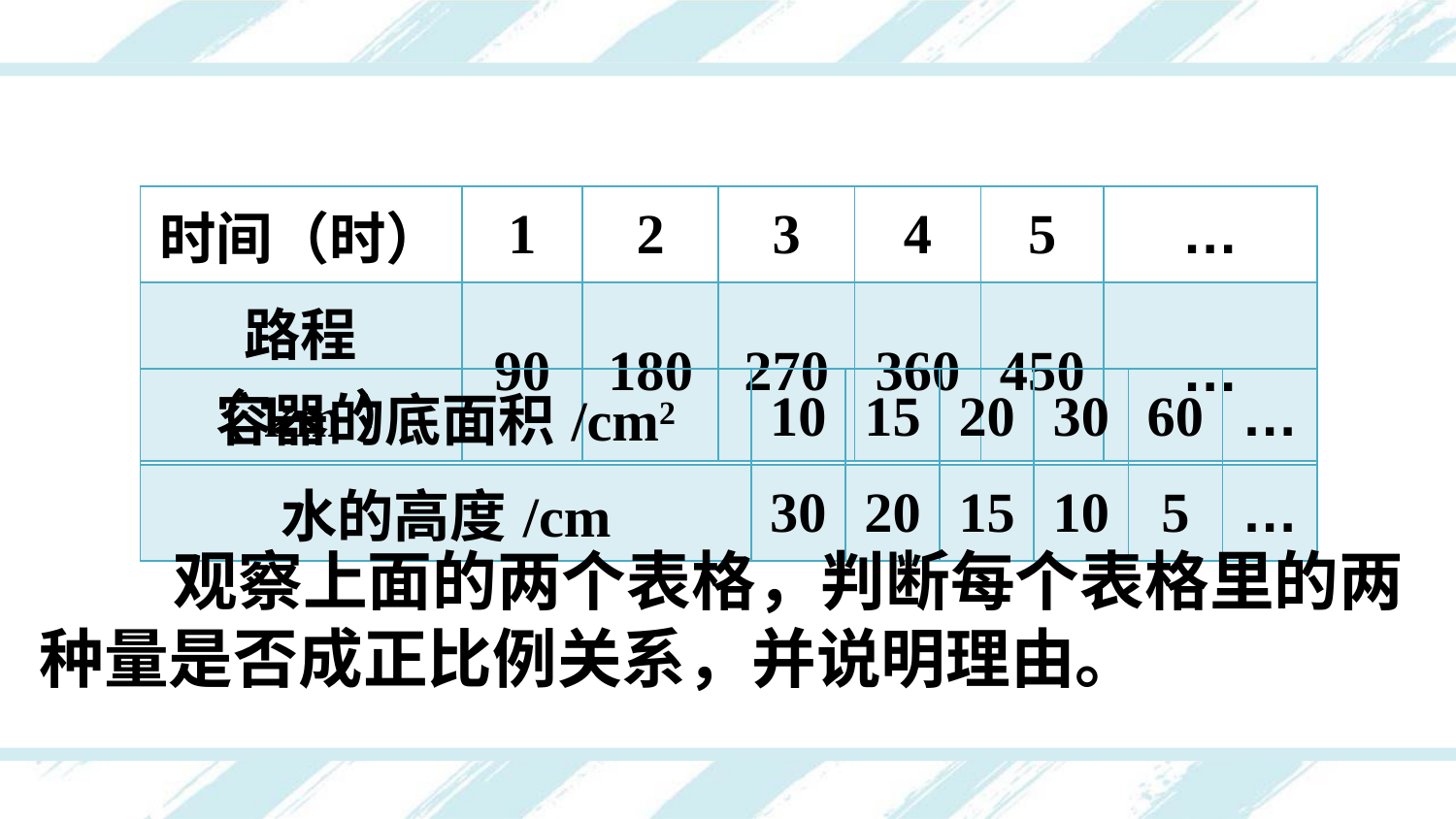

| 时间（时） | 1 | 2 | 3 | 4 | 5 | … |
| --- | --- | --- | --- | --- | --- | --- |
| 路程（km） | 90 | 180 | 270 | 360 | 450 | … |
| 容器的底面积/cm2 | 10 | 15 | 20 | 30 | 60 | … |
| --- | --- | --- | --- | --- | --- | --- |
| 水的高度/cm | 30 | 20 | 15 | 10 | 5 | … |
        观察上面的两个表格，判断每个表格里的两种量是否成正比例关系，并说明理由。